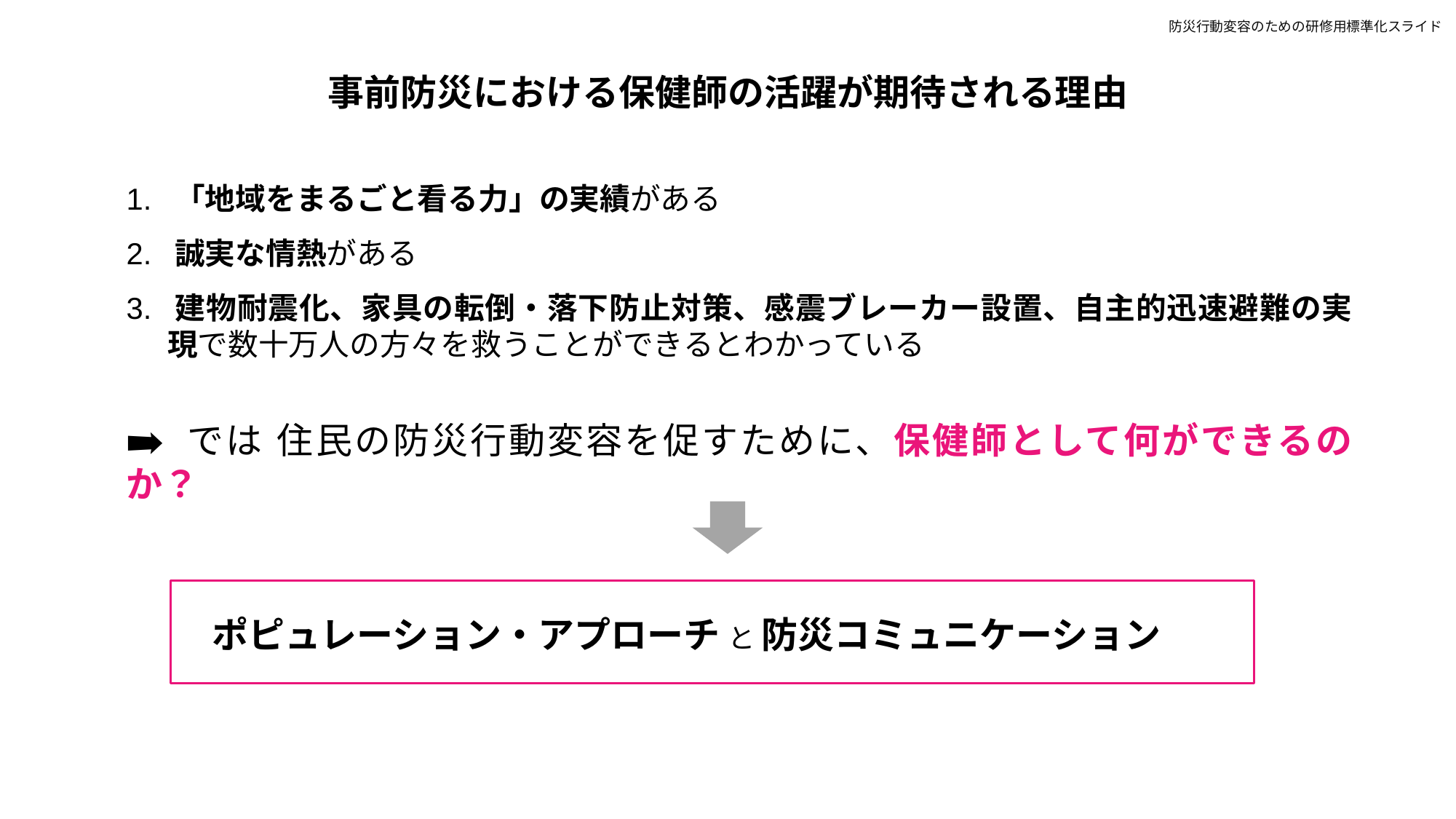

防災行動変容のための研修用標準化スライド
事前防災における保健師の活躍が期待される理由
​「地域をまるごと看る力」の実績がある
​​誠実な情熱がある
​建物耐震化、家具の転倒・落下防止対策、感震ブレーカー設置、自主的迅速避難の実現で数十万人の方々を救うことができるとわかっている

➡ では 住民の防災行動変容を促すために、保健師として何ができるのか？

ポピュレーション・アプローチ と 防災コミュニケーション